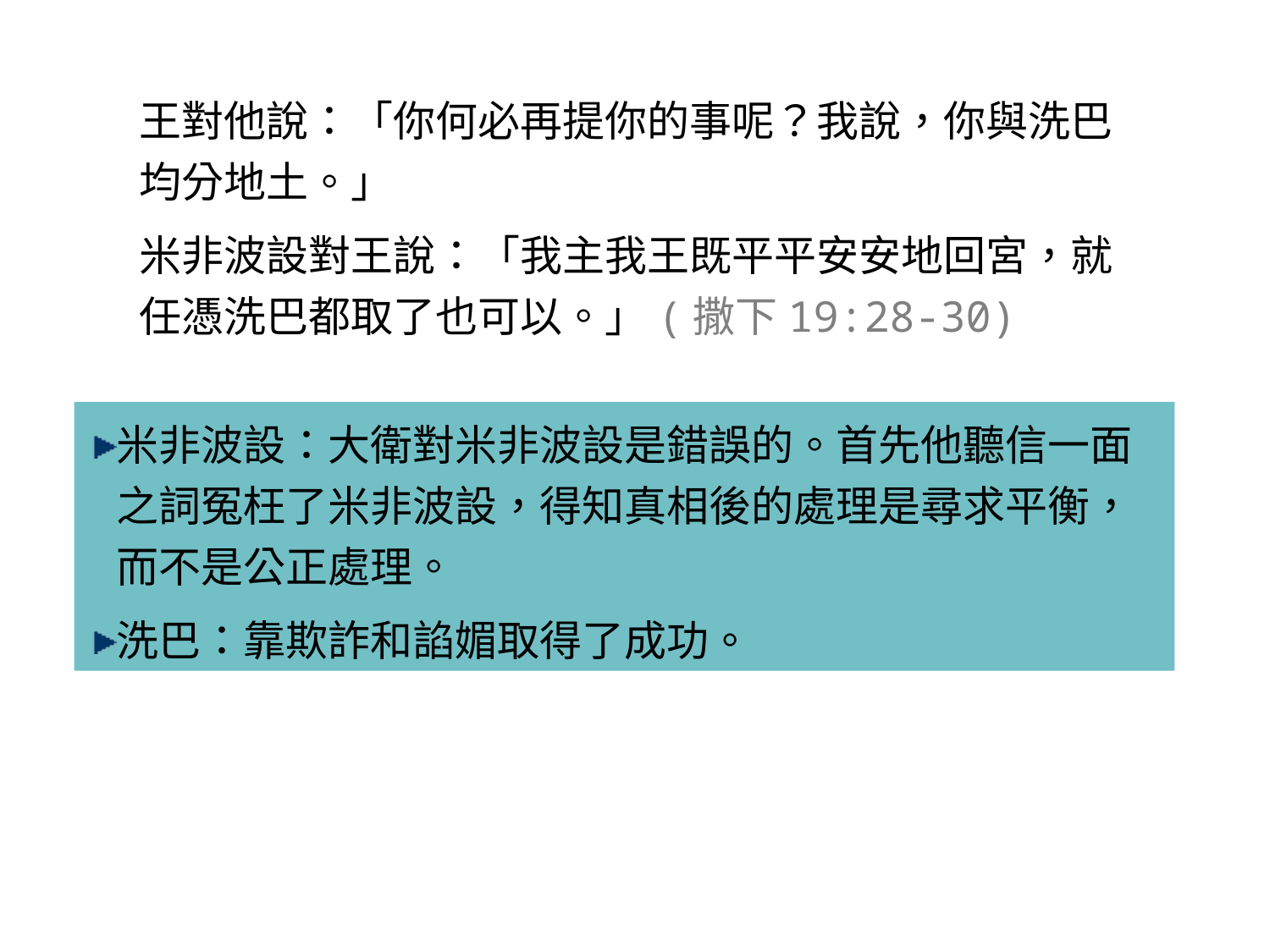

王對他說：「你何必再提你的事呢？我說，你與洗巴均分地土。」
米非波設對王說：「我主我王既平平安安地回宮，就任憑洗巴都取了也可以。」(撒下19:28-30)
米非波設：大衛對米非波設是錯誤的。首先他聽信一面之詞冤枉了米非波設，得知真相後的處理是尋求平衡，而不是公正處理。
洗巴：靠欺詐和諂媚取得了成功。